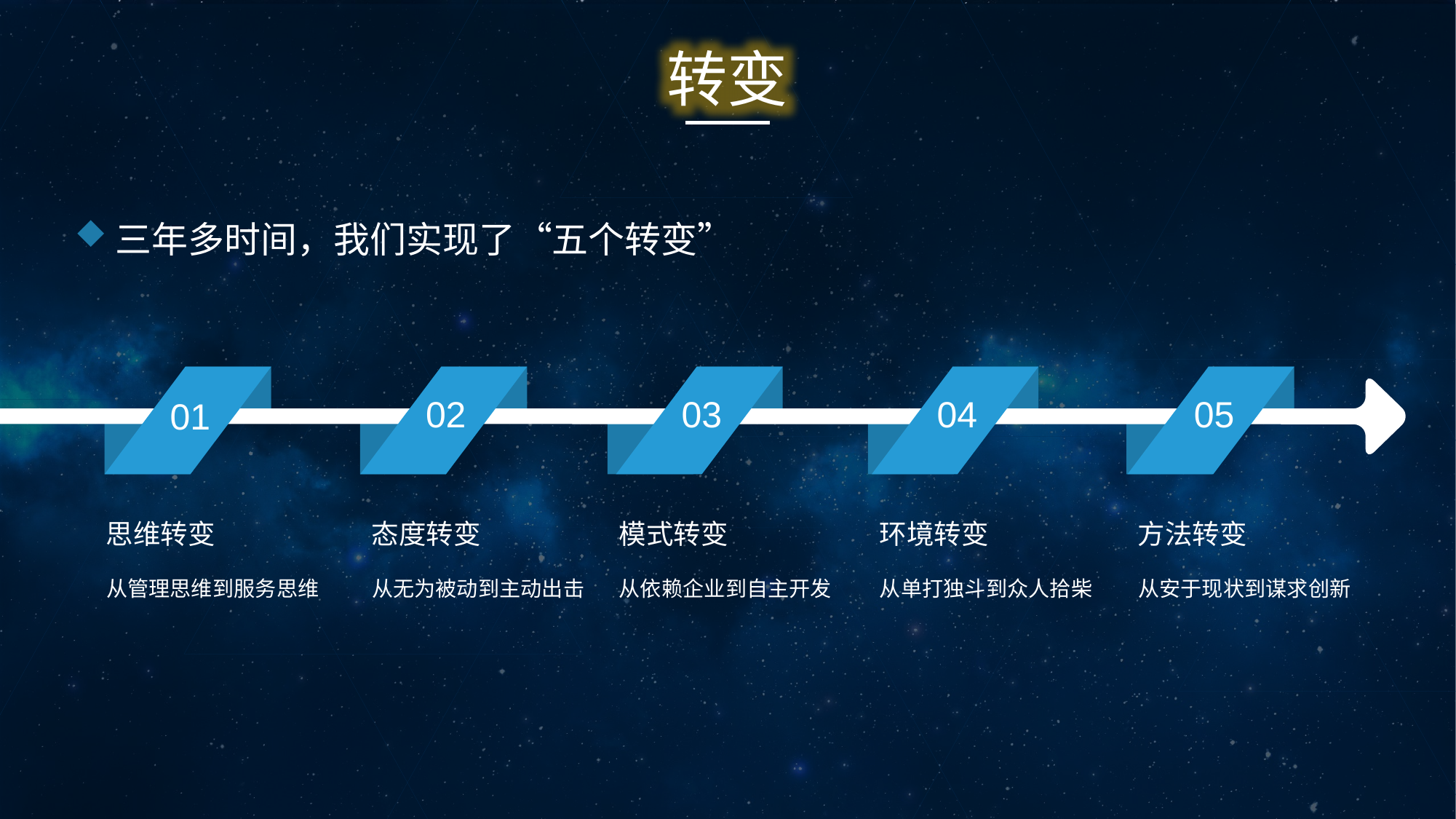

转变
三年多时间，我们实现了“五个转变”

02
03
04
05
01

思维转变
态度转变
模式转变
环境转变
方法转变
从管理思维到服务思维
从无为被动到主动出击
从依赖企业到自主开发
从单打独斗到众人拾柴
从安于现状到谋求创新